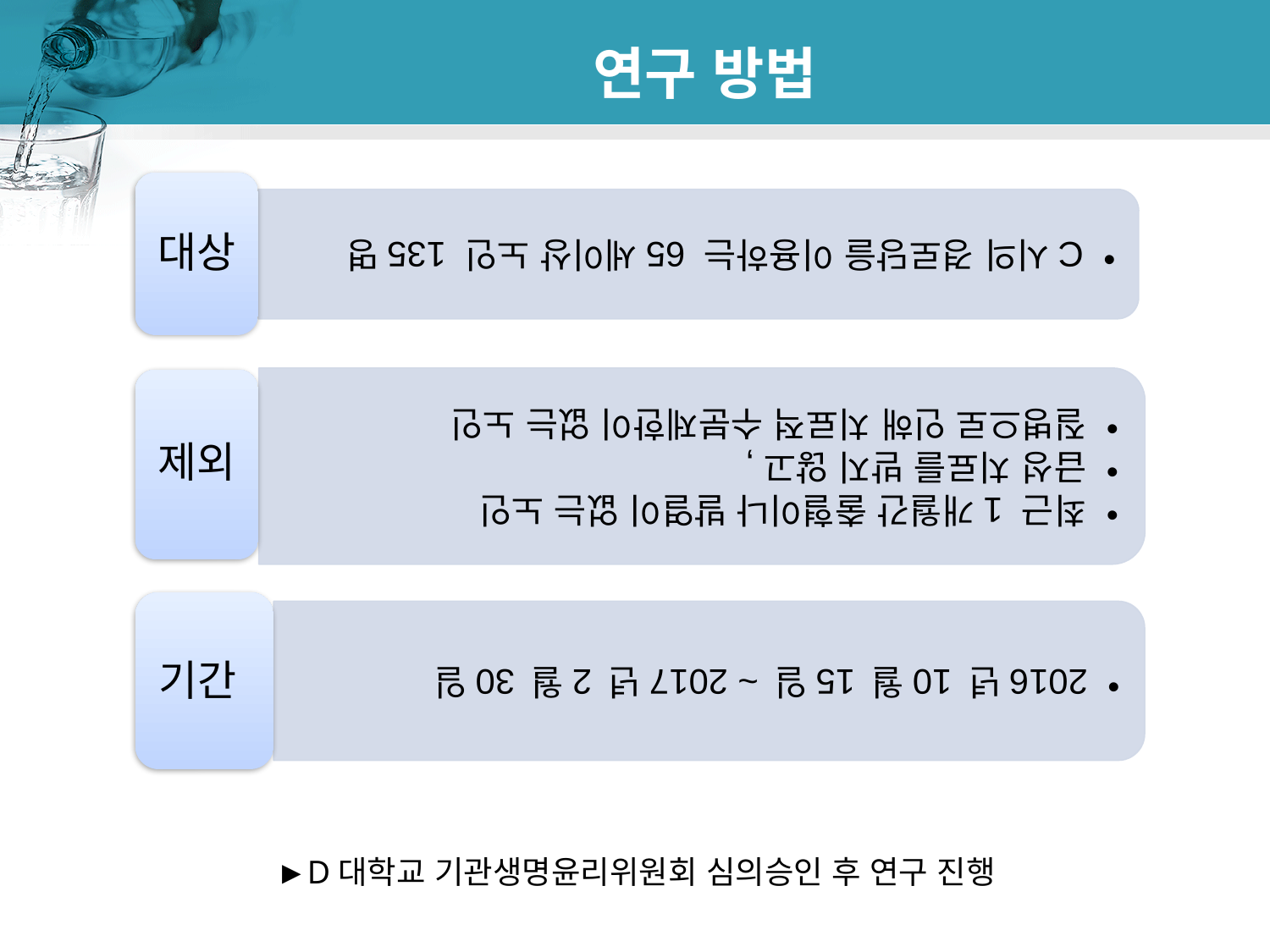

# 연구 방법
C시의 경로당을 이용하는 65세이상 노인 135명
대상
최근 1개월간 출혈이나 발열이 없는 노인
급성 치료를 받지 않고,
질병으로 인해 치료적 수분제한이 없는 노인
제외
2016년 10월 15일 ~ 2017년 2월 30일
기간
 ►D대학교 기관생명윤리위원회 심의승인 후 연구 진행